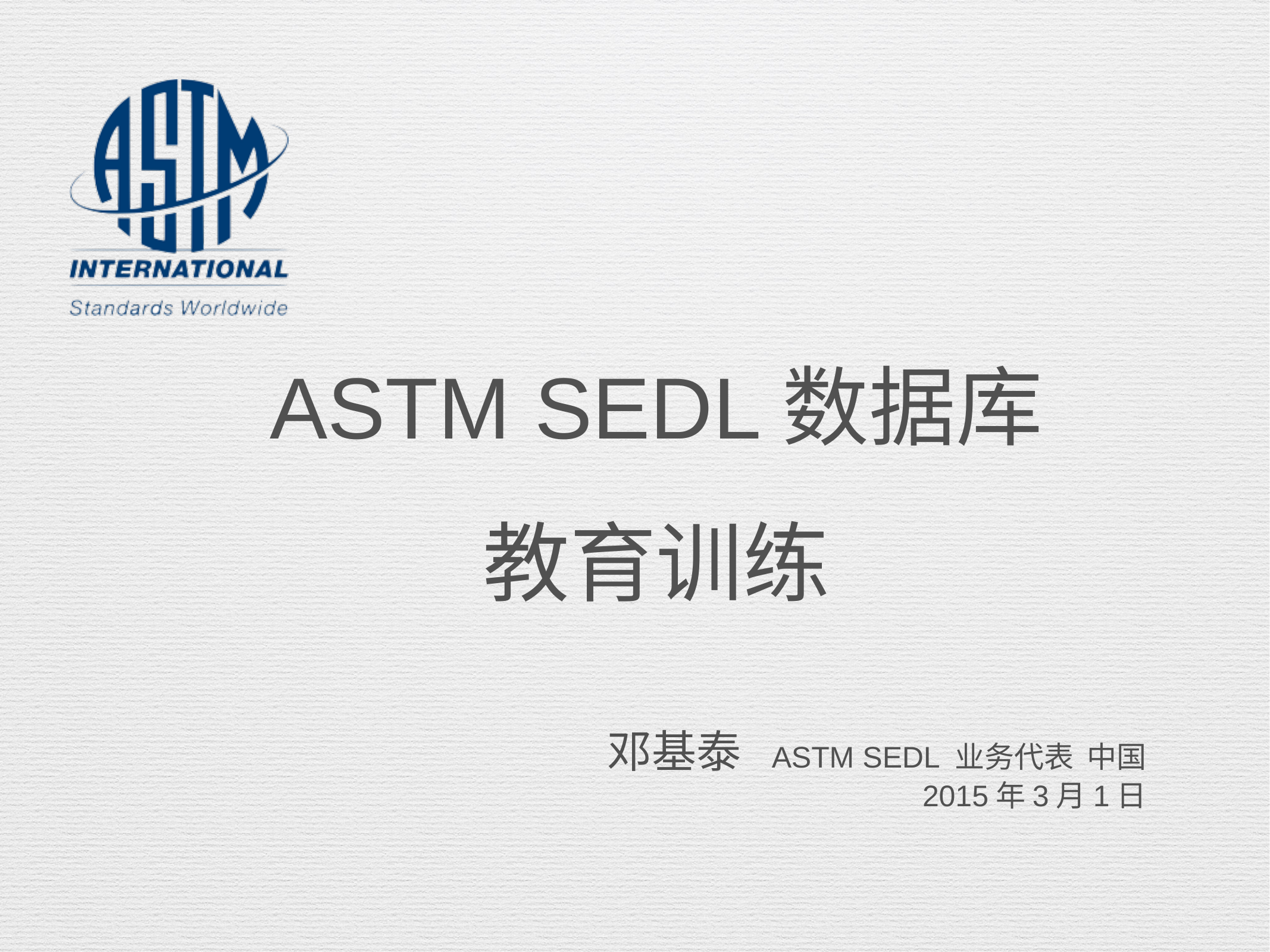

ASTM SEDL数据库
教育训练
邓基泰  ASTM SEDL 业务代表  中国
2015年3月1日